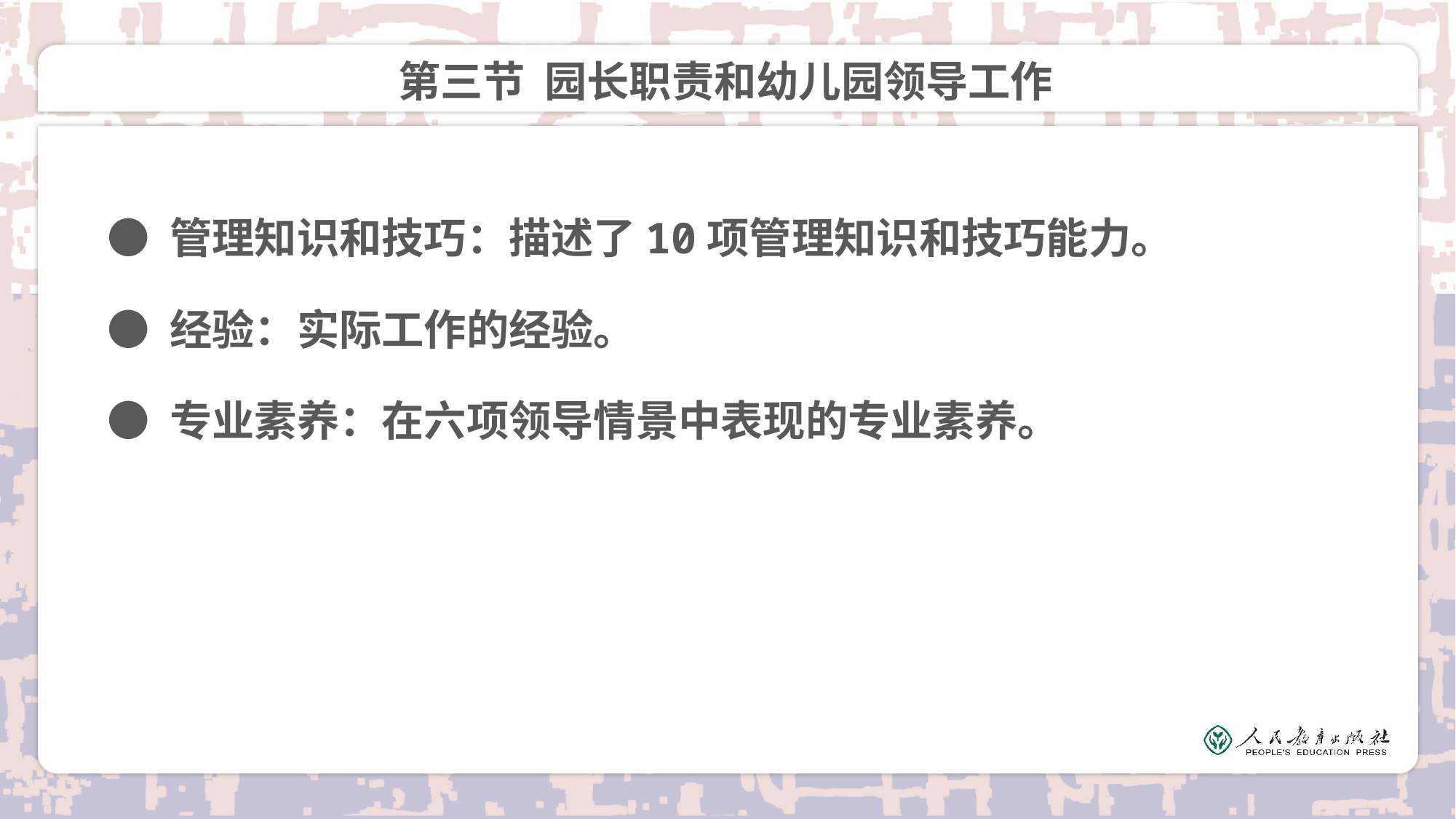

# 第三节  园长职责和幼儿园领导工作
● 管理知识和技巧：描述了10项管理知识和技巧能力。
● 经验：实际工作的经验。
● 专业素养：在六项领导情景中表现的专业素养。